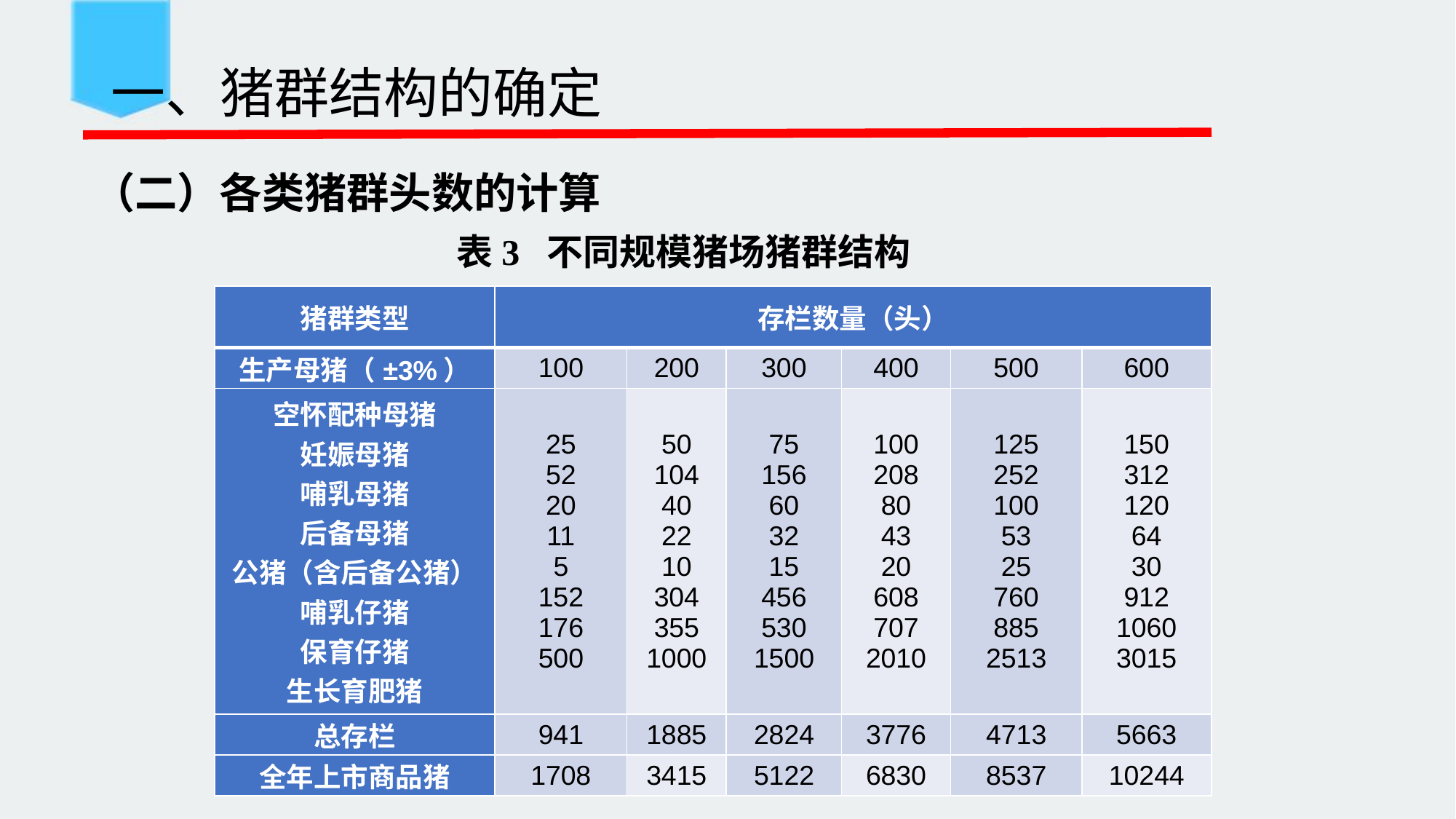

# 一、猪群结构的确定
（二）各类猪群头数的计算
表3  不同规模猪场猪群结构
| 猪群类型 | 存栏数量（头） |  |  |  |  |  |
| --- | --- | --- | --- | --- | --- | --- |
| 生产母猪（±3%） | 100 | 200 | 300 | 400 | 500 | 600 |
| 空怀配种母猪 妊娠母猪 哺乳母猪 后备母猪 公猪（含后备公猪） 哺乳仔猪 保育仔猪 生长育肥猪 | 25 52 20 11 5 152 176 500 | 50 104 40 22 10 304 355 1000 | 75 156 60 32 15 456 530 1500 | 100 208 80 43 20 608 707 2010 | 125 252 100 53 25 760 885 2513 | 150 312 120 64 30 912 1060 3015 |
| 总存栏 | 941 | 1885 | 2824 | 3776 | 4713 | 5663 |
| 全年上市商品猪 | 1708 | 3415 | 5122 | 6830 | 8537 | 10244 |